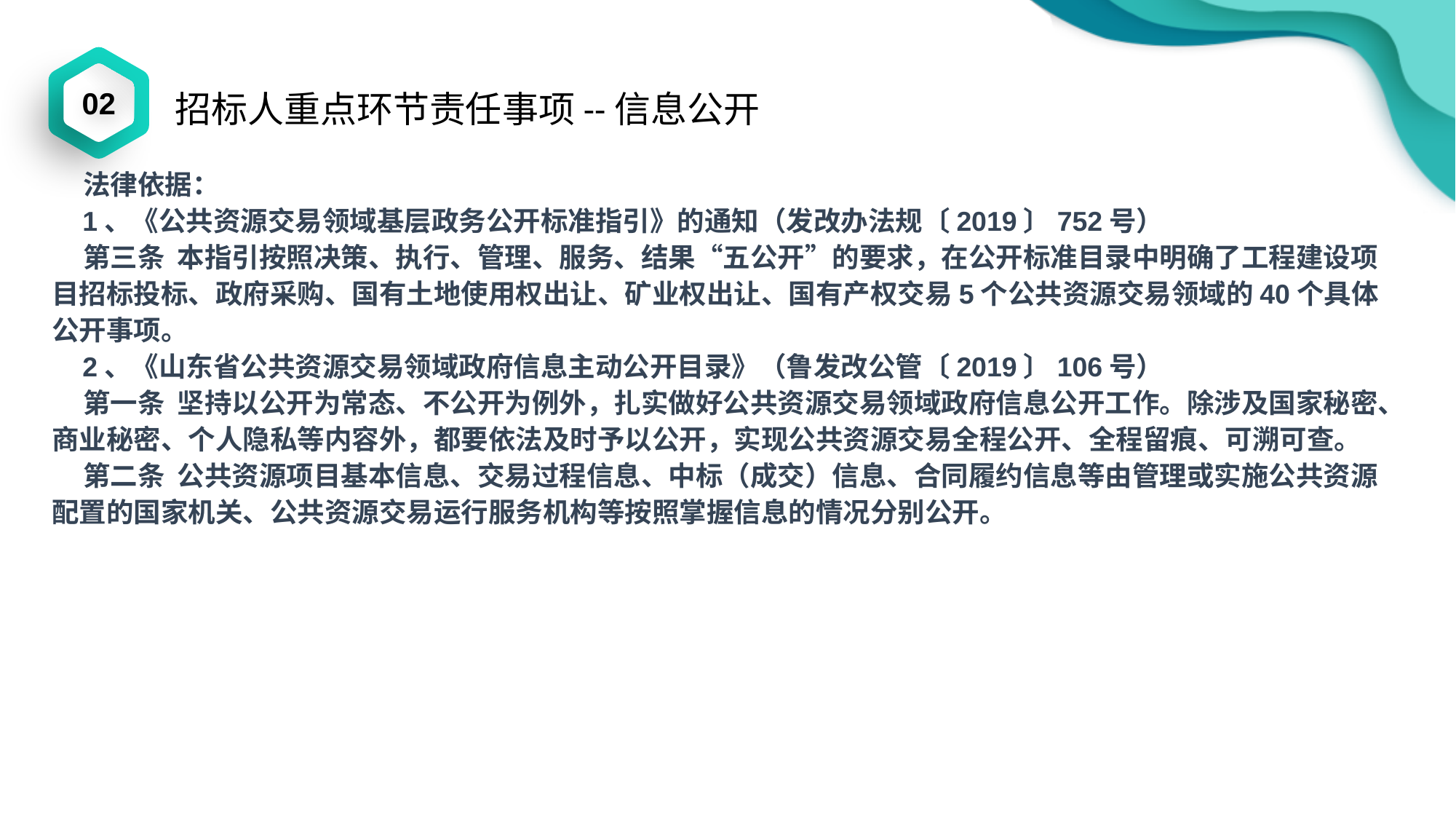

02
招标人重点环节责任事项--信息公开
    法律依据：
    1、《公共资源交易领域基层政务公开标准指引》的通知（发改办法规〔2019〕752号）
    第三条  本指引按照决策、执行、管理、服务、结果“五公开”的要求，在公开标准目录中明确了工程建设项目招标投标、政府采购、国有土地使用权出让、矿业权出让、国有产权交易5个公共资源交易领域的40个具体公开事项。
    2、《山东省公共资源交易领域政府信息主动公开目录》（鲁发改公管〔2019〕106号）
    第一条  坚持以公开为常态、不公开为例外，扎实做好公共资源交易领域政府信息公开工作。除涉及国家秘密、商业秘密、个人隐私等内容外，都要依法及时予以公开，实现公共资源交易全程公开、全程留痕、可溯可查。
    第二条  公共资源项目基本信息、交易过程信息、中标（成交）信息、合同履约信息等由管理或实施公共资源配置的国家机关、公共资源交易运行服务机构等按照掌握信息的情况分别公开。